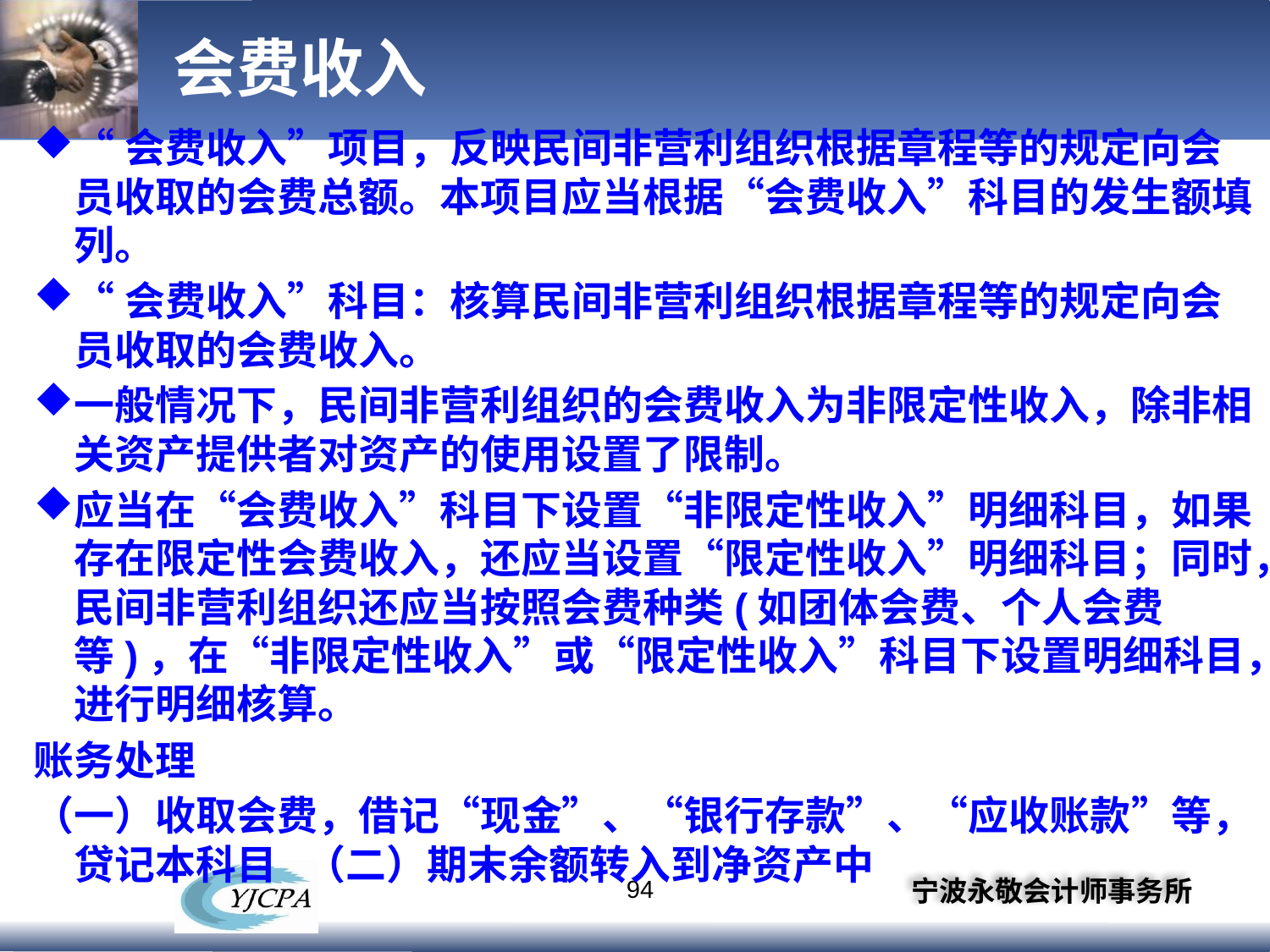

# 会费收入
“会费收入”项目，反映民间非营利组织根据章程等的规定向会员收取的会费总额。本项目应当根据“会费收入”科目的发生额填列。
“会费收入”科目：核算民间非营利组织根据章程等的规定向会员收取的会费收入。
一般情况下，民间非营利组织的会费收入为非限定性收入，除非相关资产提供者对资产的使用设置了限制。
应当在“会费收入”科目下设置“非限定性收入”明细科目，如果存在限定性会费收入，还应当设置“限定性收入”明细科目；同时，民间非营利组织还应当按照会费种类(如团体会费、个人会费等)，在“非限定性收入”或“限定性收入”科目下设置明细科目，进行明细核算。
账务处理
（一）收取会费，借记“现金”、“银行存款”、“应收账款”等，贷记本科目   （二）期末余额转入到净资产中